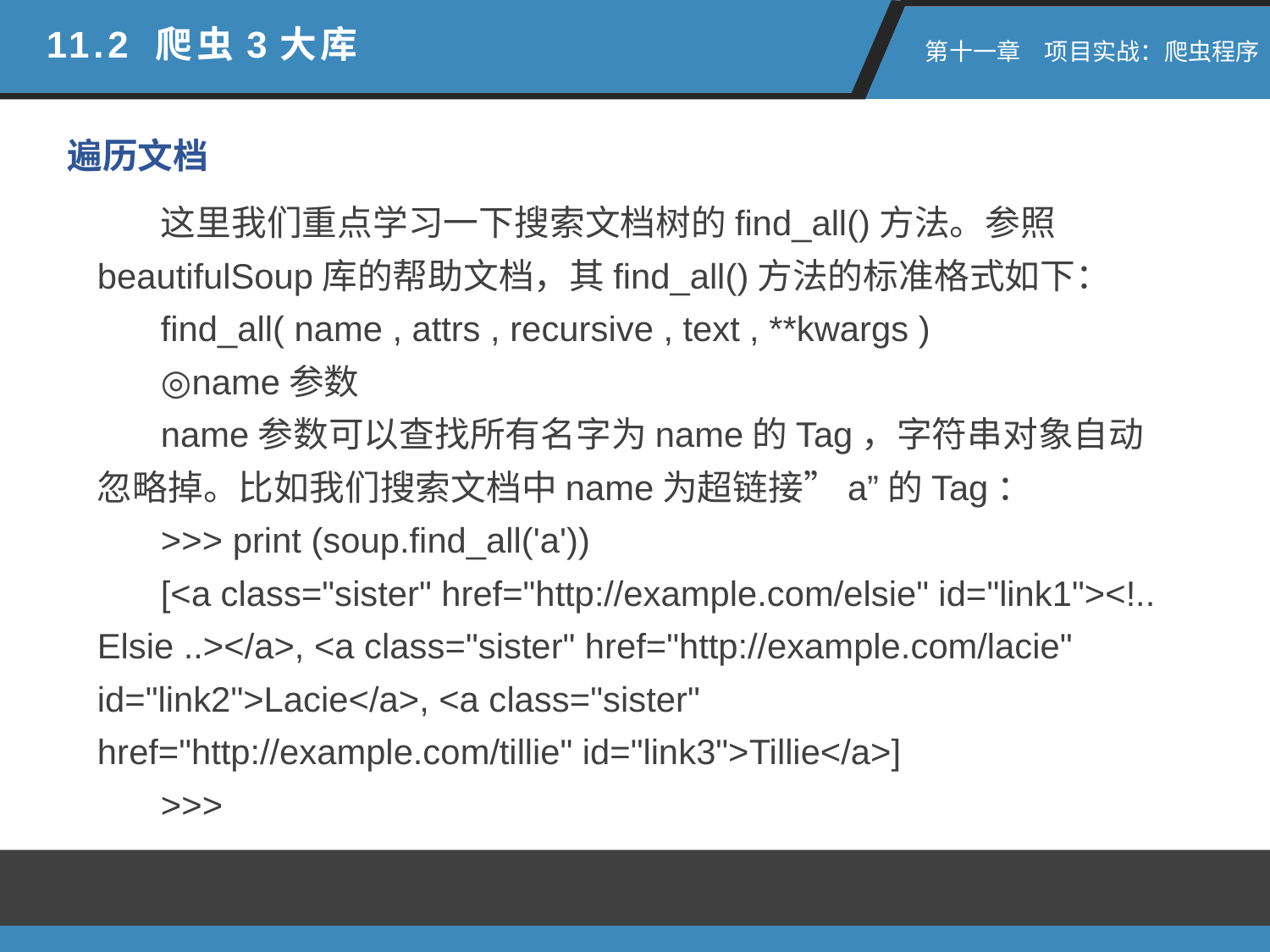

11.2 爬虫3大库
  第十一章　项目实战：爬虫程序
遍历文档
这里我们重点学习一下搜索文档树的find_all()方法。参照beautifulSoup库的帮助文档，其find_all()方法的标准格式如下：
find_all( name , attrs , recursive , text , **kwargs )
◎name参数
name参数可以查找所有名字为name的Tag，字符串对象自动忽略掉。比如我们搜索文档中name为超链接”a”的Tag：
>>> print (soup.find_all('a'))
[<a class="sister" href="http://example.com/elsie" id="link1"><!.. Elsie ..></a>, <a class="sister" href="http://example.com/lacie" id="link2">Lacie</a>, <a class="sister" href="http://example.com/tillie" id="link3">Tillie</a>]
>>>